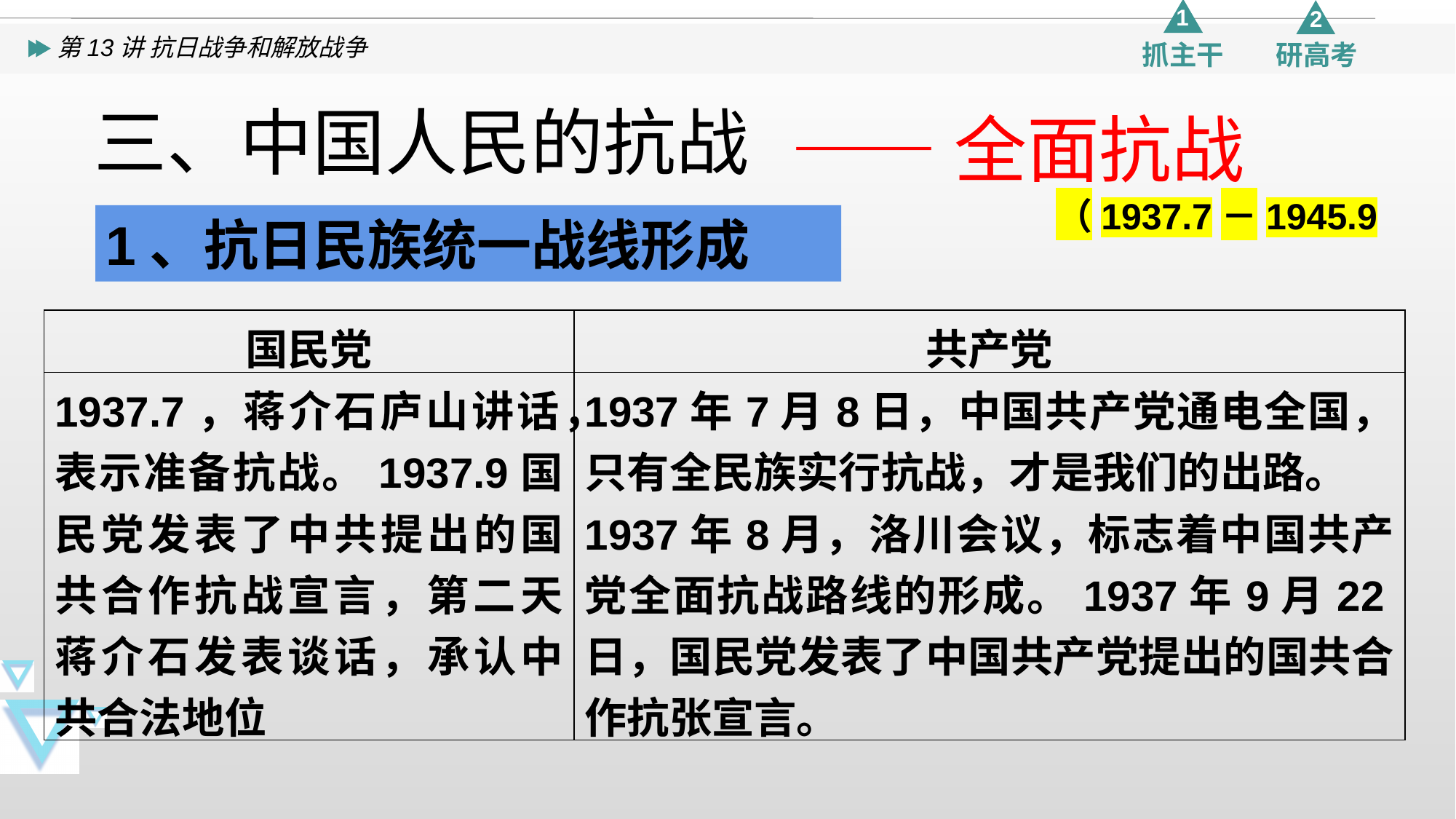

三、中国人民的抗战
——全面抗战
（1937.7－1945.9
1、抗日民族统一战线形成
| 国民党 | 共产党 |
| --- | --- |
| 1937.7，蒋介石庐山讲话，表示准备抗战。1937.9国民党发表了中共提出的国共合作抗战宣言，第二天蒋介石发表谈话，承认中共合法地位 | 1937年7月8日，中国共产党通电全国，只有全民族实行抗战，才是我们的出路。 1937年8月，洛川会议，标志着中国共产党全面抗战路线的形成。1937年9月22日，国民党发表了中国共产党提出的国共合作抗张宣言。 |